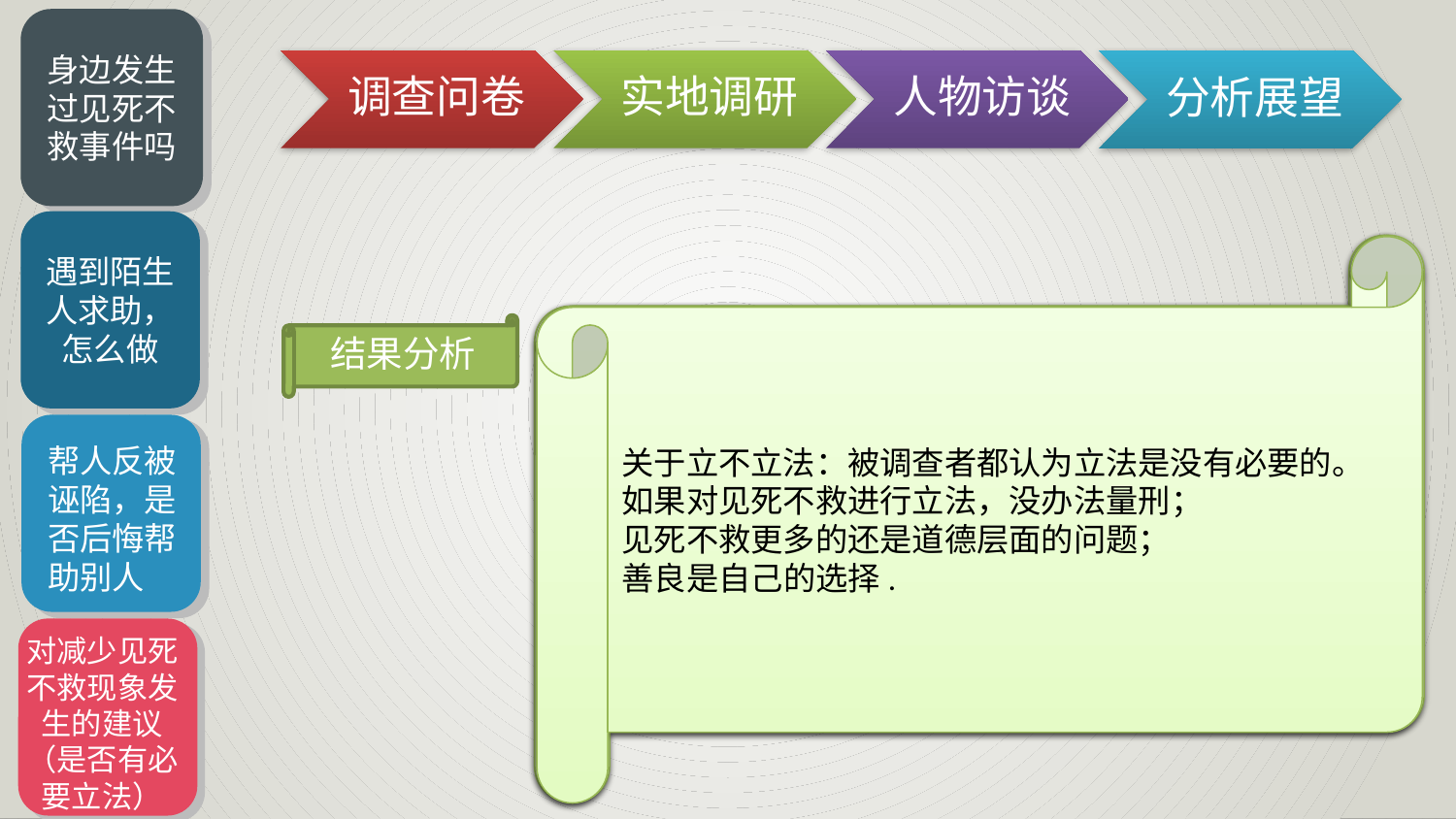

身边发生过见死不救事件吗

调查问卷
实地调研
人物访谈
分析展望
遇到陌生人求助，怎么做

Q1：几乎所有人都在新闻报道中看到过“见死不救”的发生，但是绝大部分人在生活中并没有真正遇到过类似的情况。

分析：新闻报道具有一定的导向性，其实在生活中大部分人都是愿意在别人困难之时伸出援助之手的。

Q2：首先接受调查的所有人都乐意去帮助别人，但是他们选择的方式有所不同。一部分人在这种情况下会不假思索地直接上前帮忙；超过半数的人选择不和跌倒者有直接的肢体接触，而是帮他们打一个120。这主要基于两个原因：一是害怕帮人者反被敲诈，二是觉得自己不具备救人的专业技巧，害怕好心办坏事。

Q3：被调查者都愿意继续去救人。（他们认为自己的救人方式不会遭到诬陷。）
Q4：建议主要有以下几点：
1：提高社会信任度，建立人与人之间信任的一种机制；
2：对恶意诬陷别人的人采取严厉的惩罚措施；
3：肃清舆论，减少新闻媒体不正确的导向性（新闻媒体不要为了增加新闻爆点刻意大肆报道救人反被诬事件）
关于立不立法：被调查者都认为立法是没有必要的。
如果对见死不救进行立法，没办法量刑；
见死不救更多的还是道德层面的问题；
善良是自己的选择.
结果分析

帮人反被诬陷，是否后悔帮助别人

对减少见死不救现象发生的建议（是否有必要立法）